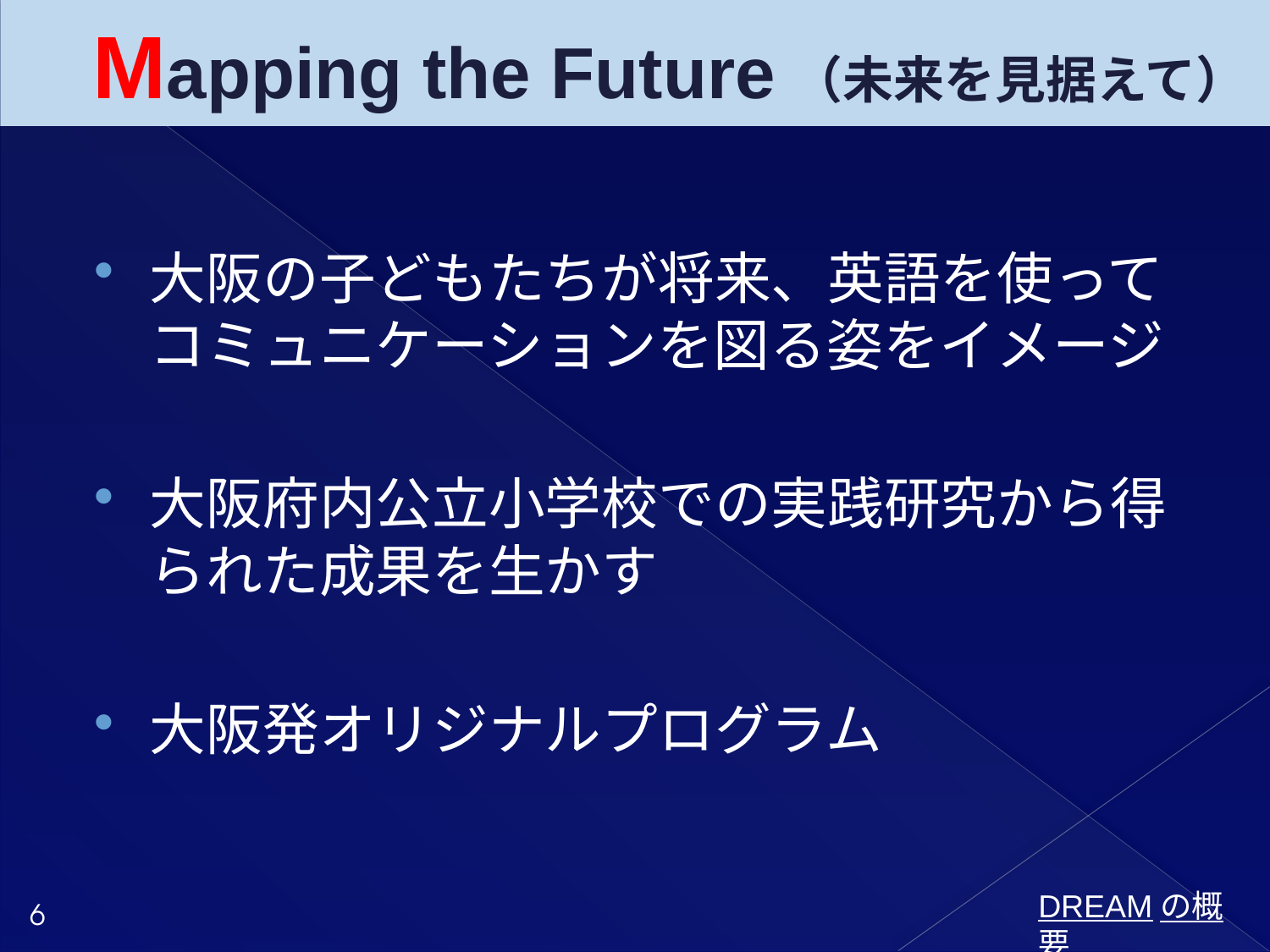

# Mapping the Future（未来を見据えて）
大阪の子どもたちが将来、英語を使ってコミュニケーションを図る姿をイメージ

大阪府内公立小学校での実践研究から得られた成果を生かす

大阪発オリジナルプログラム
DREAMの概要
6